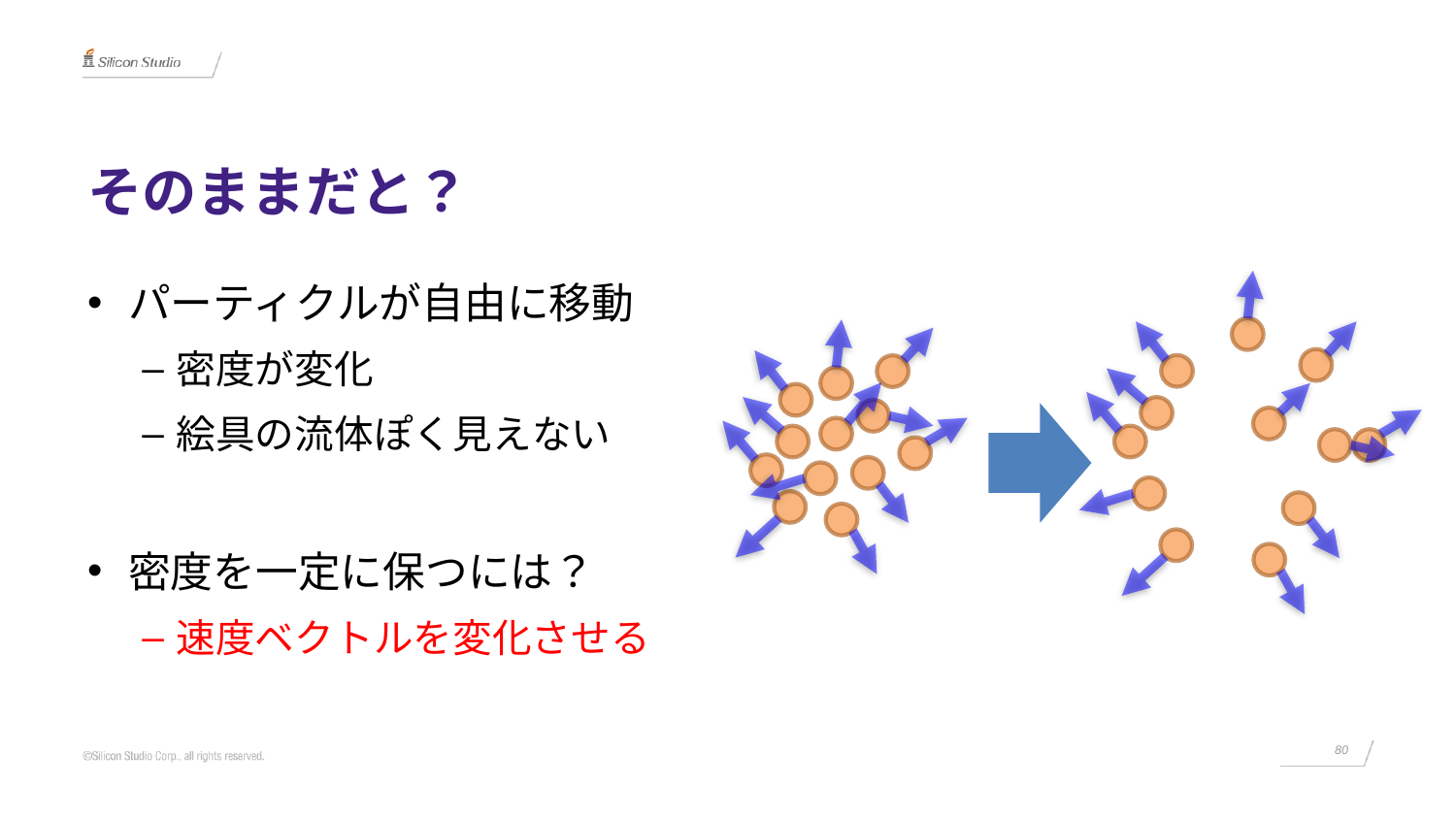

# そのままだと？
パーティクルが自由に移動
密度が変化
絵具の流体ぽく見えない

密度を一定に保つには？
速度ベクトルを変化させる

80